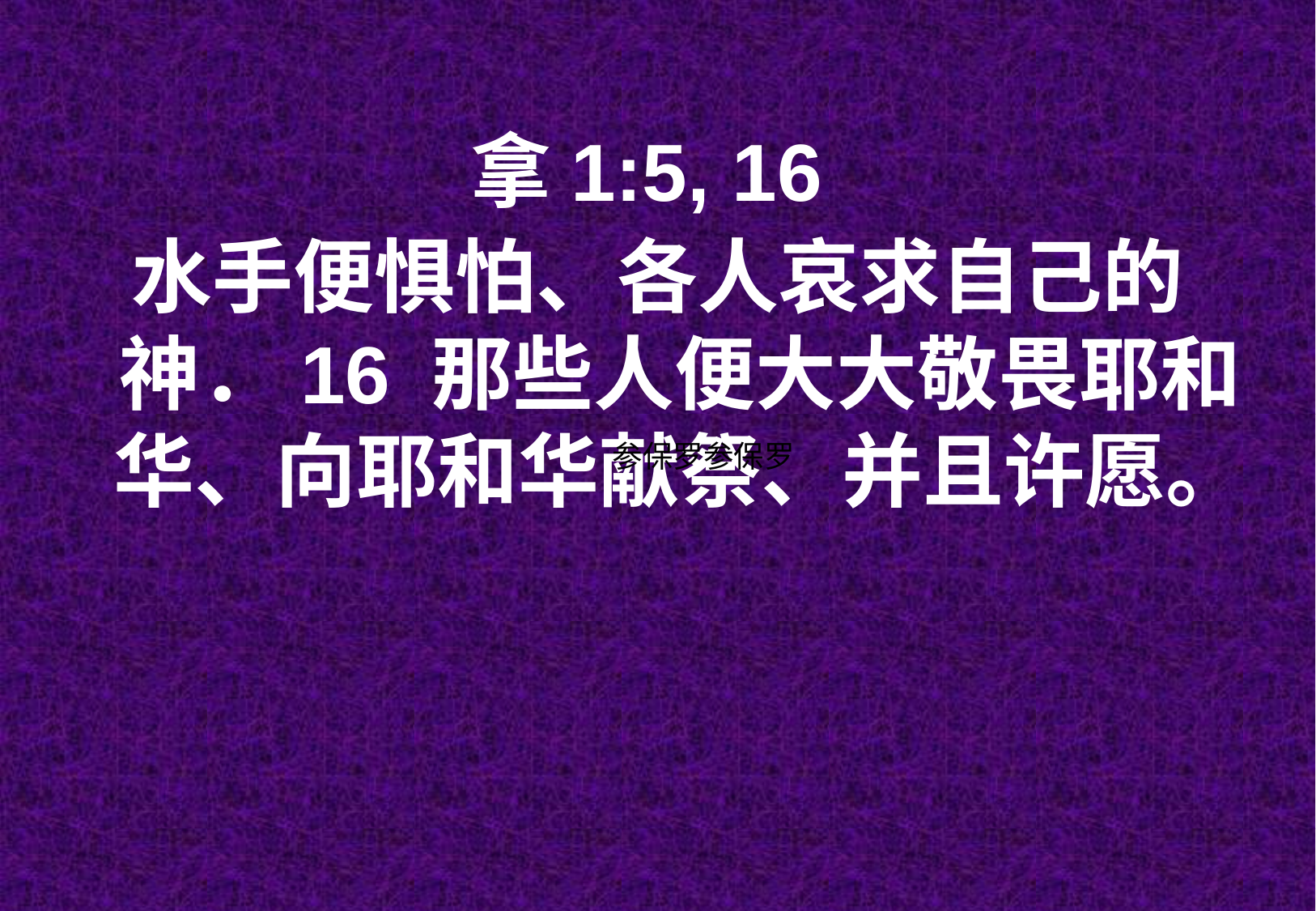

拿1:5, 16
水手便惧怕、各人哀求自己的神．16 那些人便大大敬畏耶和华、向耶和华献祭、并且许愿。
参保罗参保罗